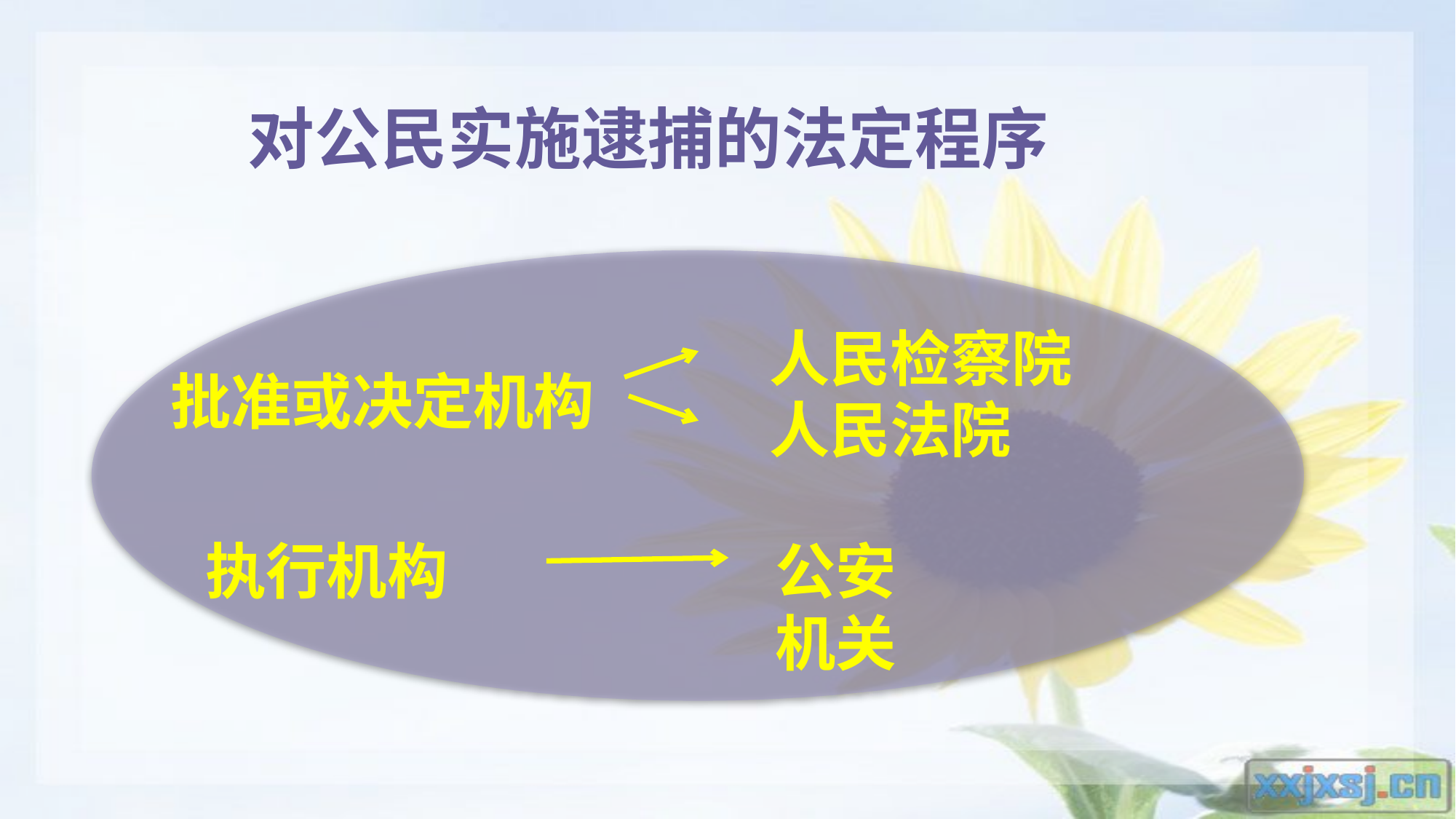

# 对公民实施逮捕的法定程序

人民检察院
批准或决定机构
人民法院
执行机构
公安机关